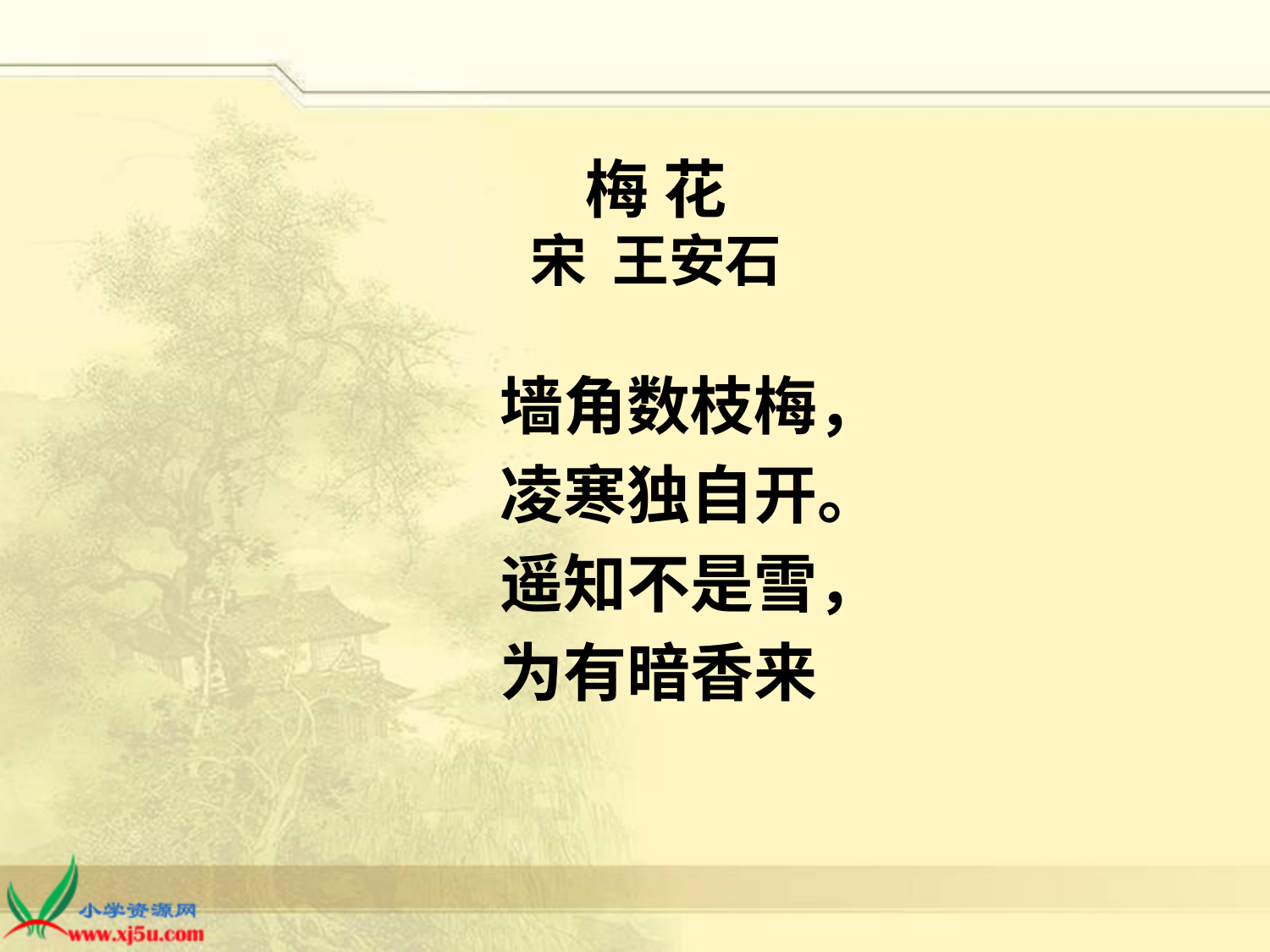

# 梅 花 宋  王安石
墙角数枝梅，
凌寒独自开。
遥知不是雪，
为有暗香来